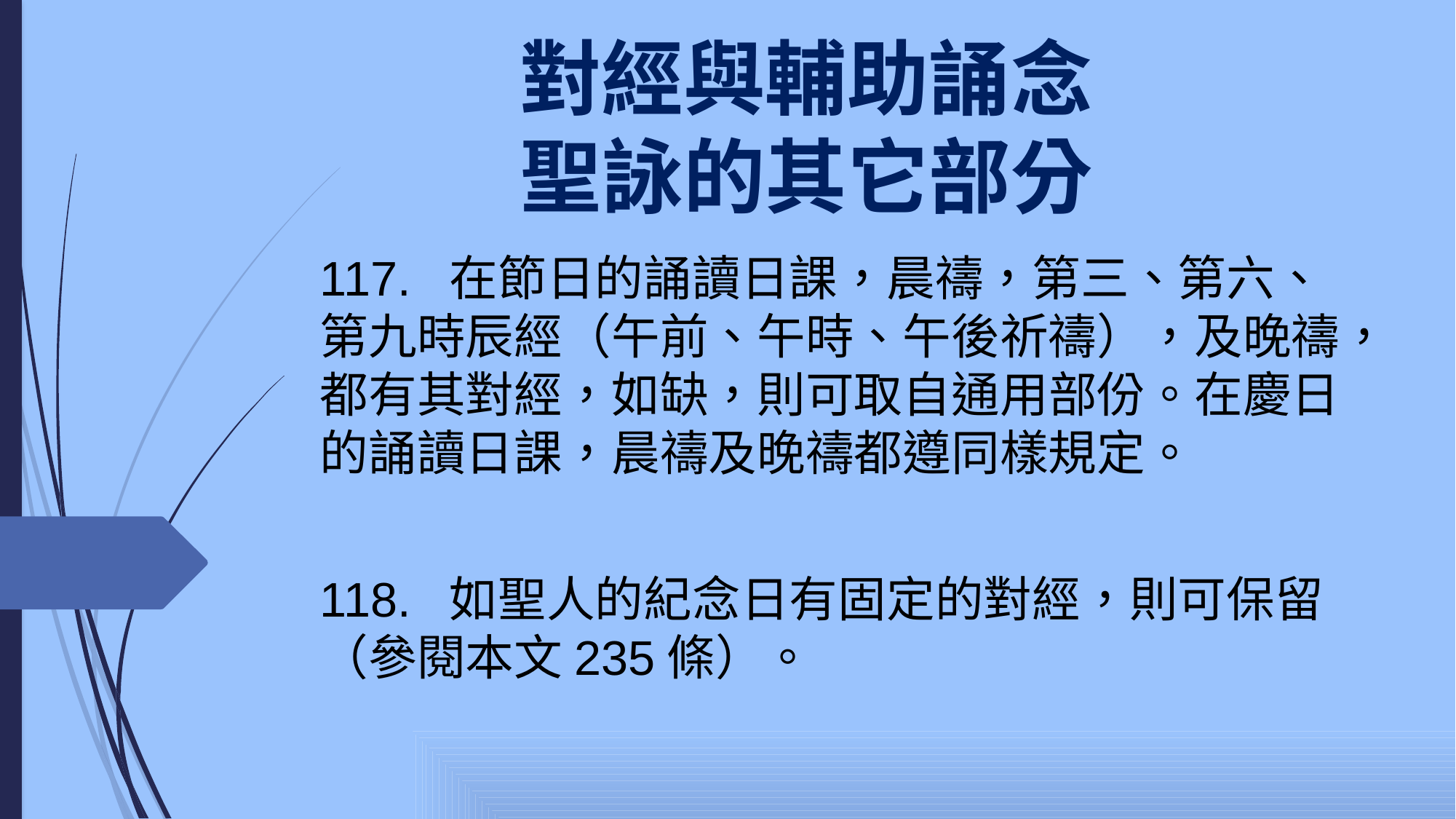

# 對經與輔助誦念 聖詠的其它部分
117.  在節日的誦讀日課，晨禱，第三、第六、第九時辰經（午前、午時、午後祈禱），及晚禱，都有其對經，如缺，則可取自通用部份。在慶日的誦讀日課，晨禱及晚禱都遵同樣規定。

118.  如聖人的紀念日有固定的對經，則可保留（參閱本文235條）。